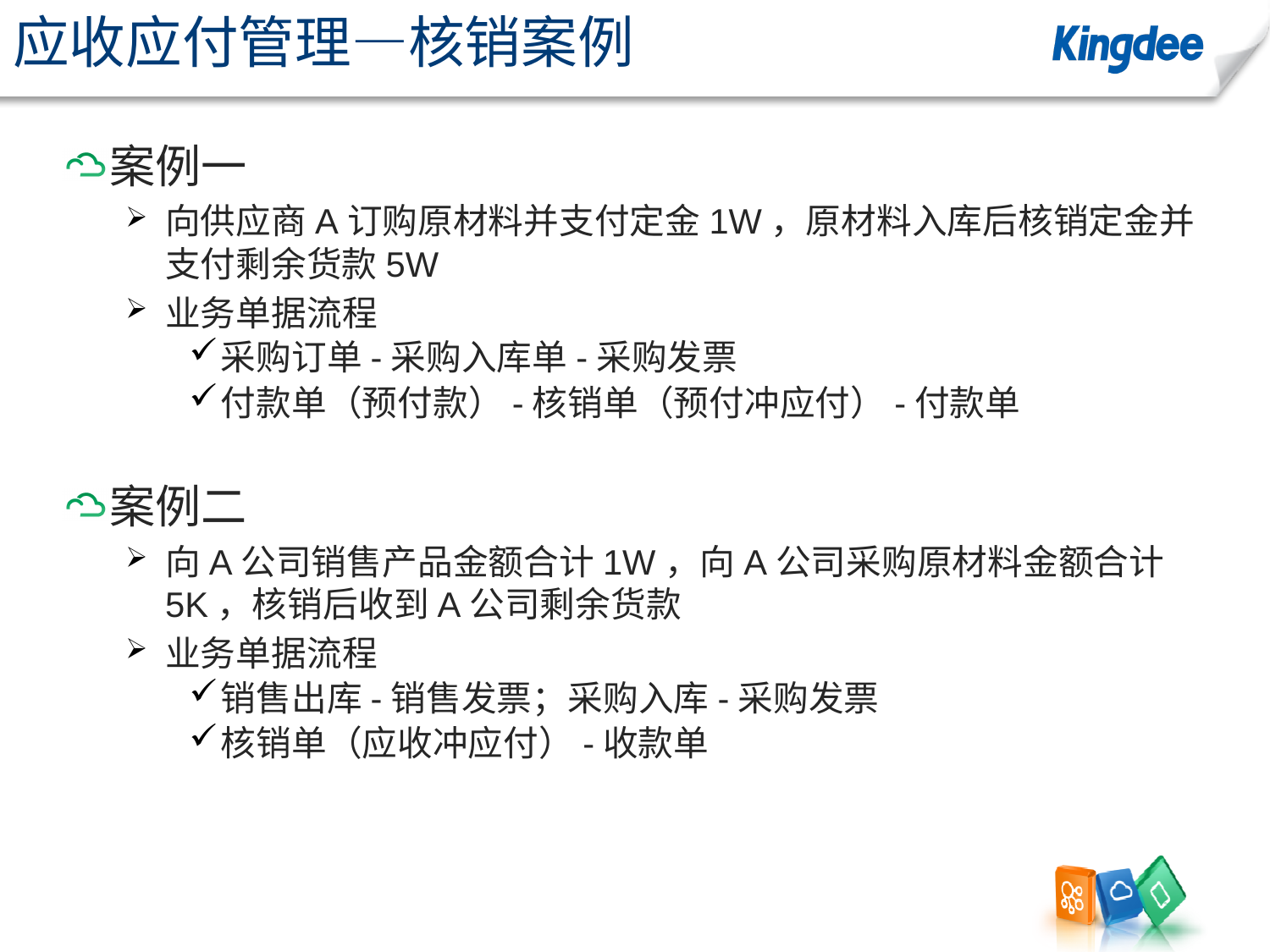

# 应收应付管理—核销案例
案例一
向供应商A订购原材料并支付定金1W，原材料入库后核销定金并支付剩余货款5W
业务单据流程
采购订单-采购入库单-采购发票
付款单（预付款）-核销单（预付冲应付）-付款单

案例二
向A公司销售产品金额合计1W，向A公司采购原材料金额合计5K，核销后收到A公司剩余货款
业务单据流程
销售出库-销售发票；采购入库-采购发票
核销单（应收冲应付）-收款单